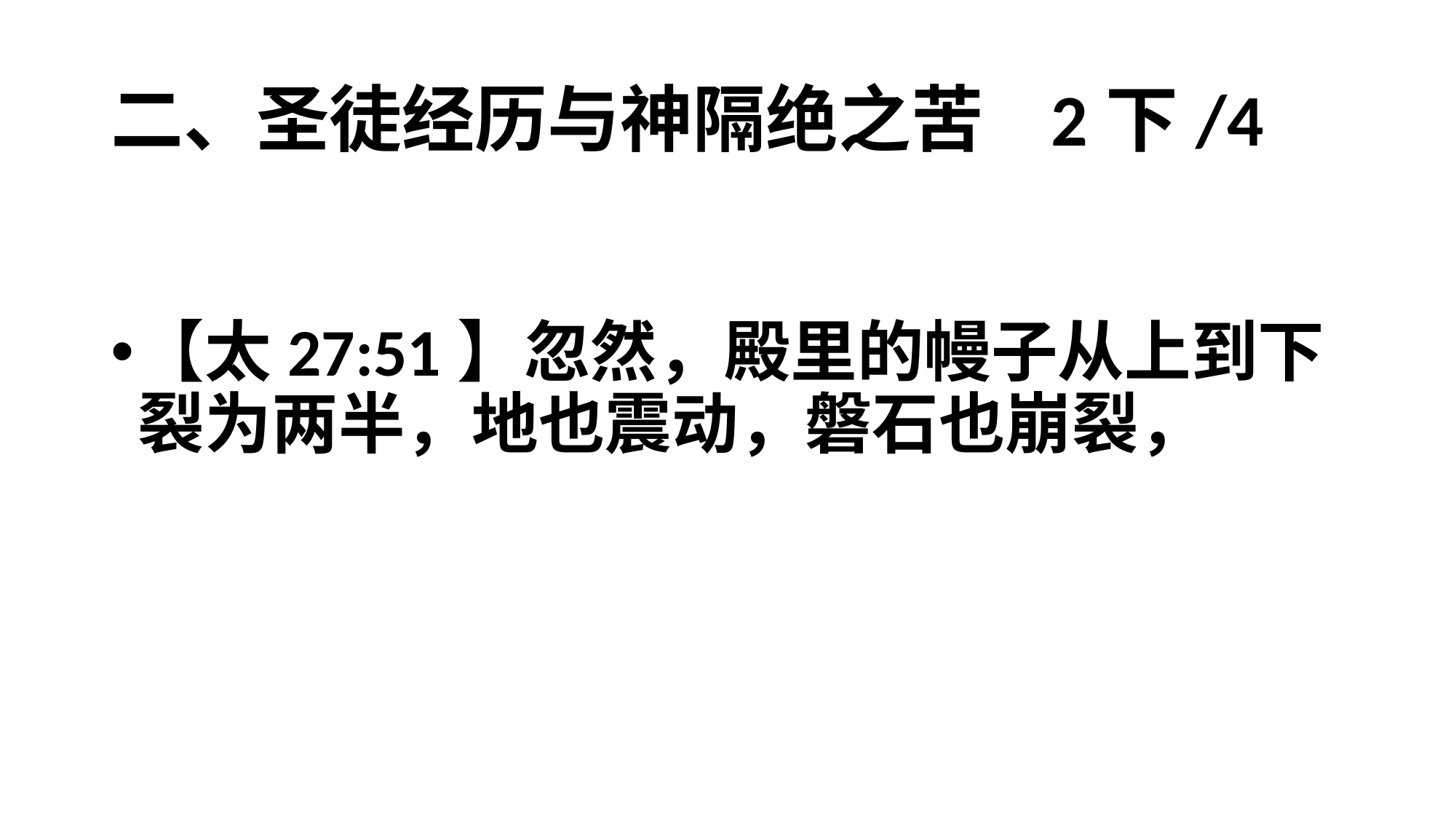

# 二、圣徒经历与神隔绝之苦   2下/4

【太27:51】忽然，殿里的幔子从上到下裂为两半，地也震动，磐石也崩裂，